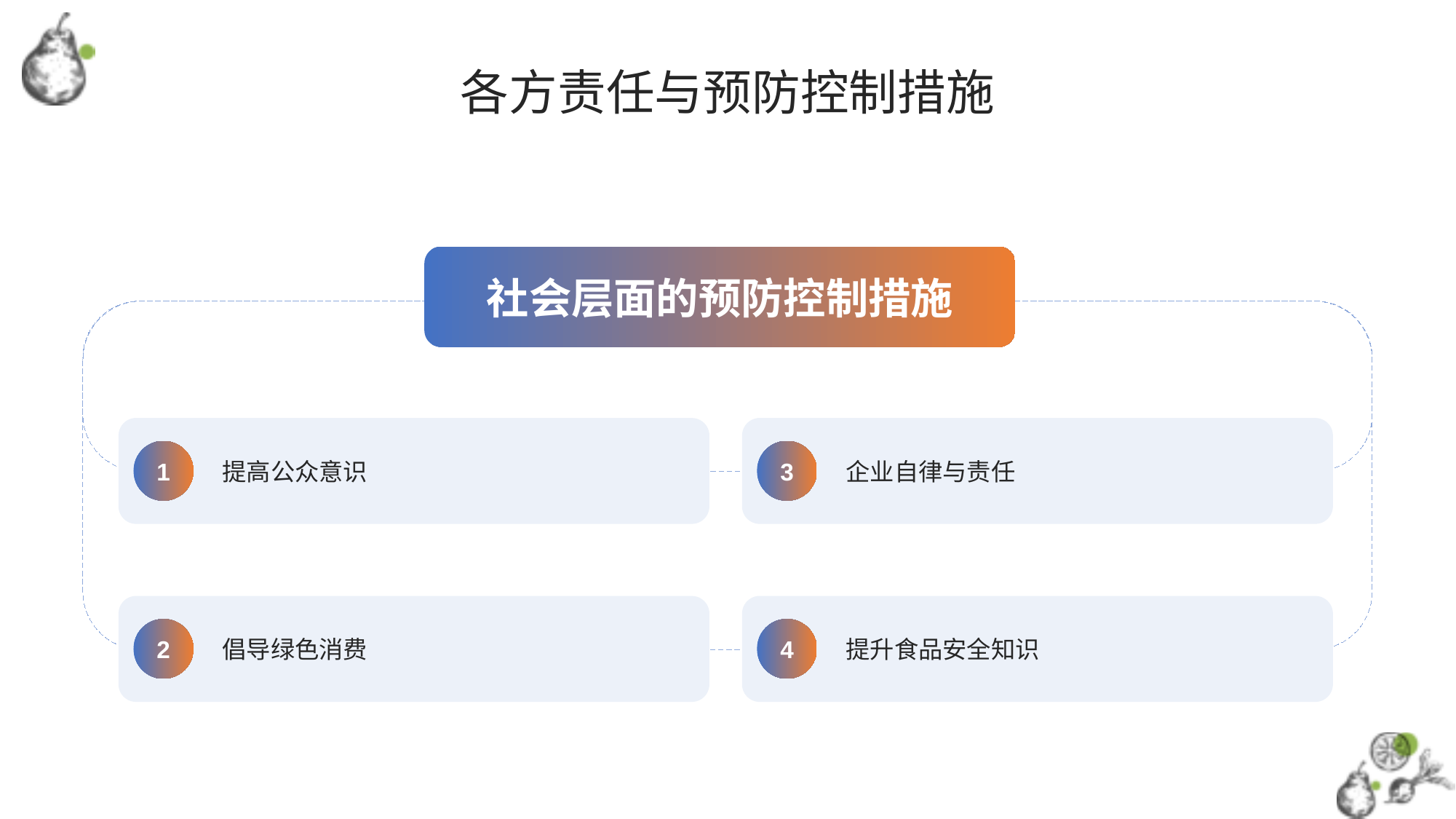

# 各方责任与预防控制措施
社会层面的预防控制措施

提高公众意识
企业自律与责任
1
3
倡导绿色消费
提升食品安全知识
2
4